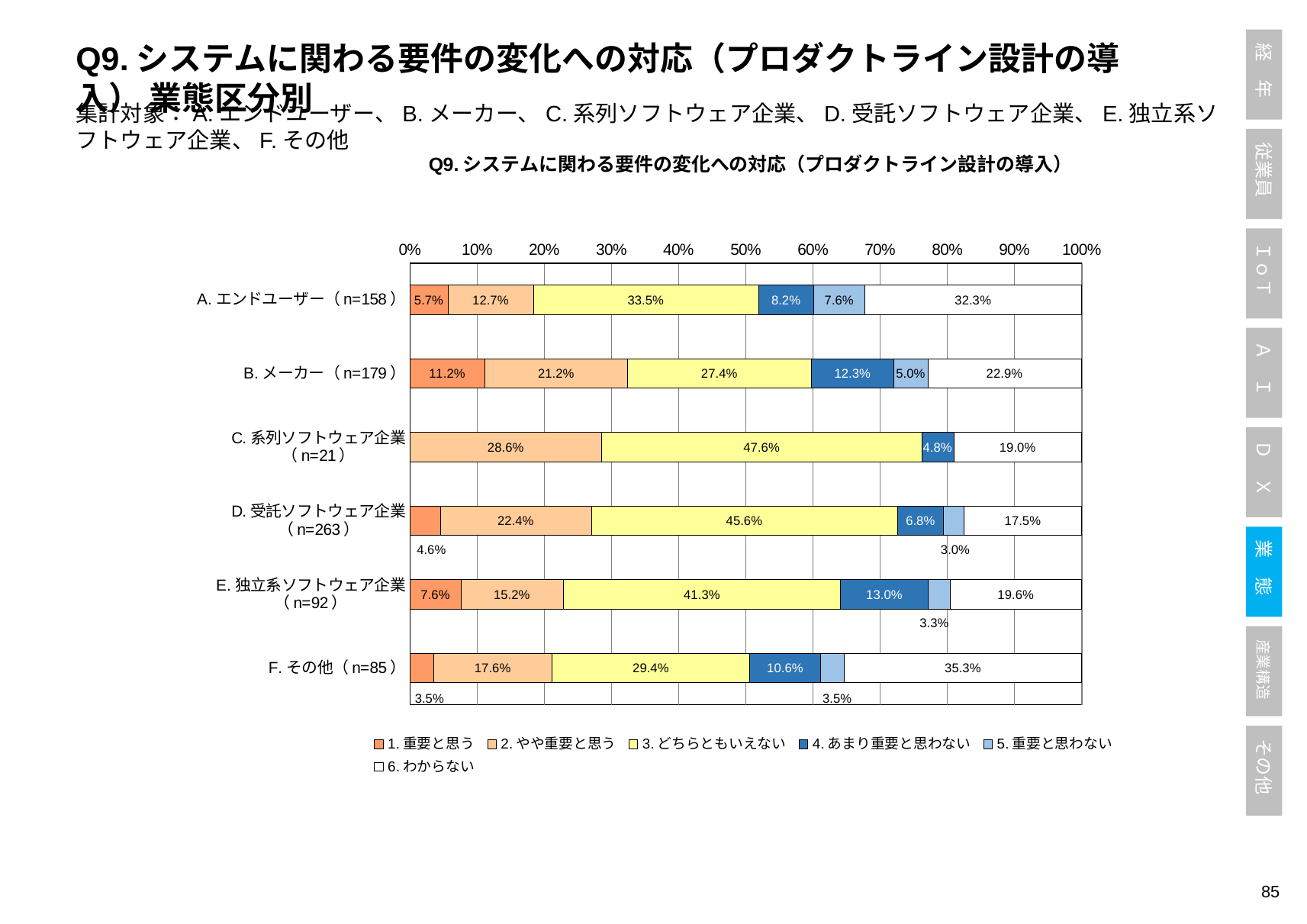

Q9.システムに関わる要件の変化への対応（プロダクトライン設計の導入） 業態区分別
集計対象：A.エンドユーザー、B.メーカー、C.系列ソフトウェア企業、D.受託ソフトウェア企業、E.独立系ソフトウェア企業、F.その他

### Chart: Q9.システムに関わる要件の変化への対応（プロダクトライン設計の導入）

| Category | 1.重要と思う | 2.やや重要と思う | 3.どちらともいえない | 4.あまり重要と思わない | 5.重要と思わない | 6.わからない |
|---|---|---|---|---|---|---|
| A.エンドユーザー（n=158） | 0.056962025316455694 | 0.12658227848101267 | 0.33544303797468356 | 0.08227848101265822 | 0.0759493670886076 | 0.3227848101265823 |
| B.メーカー（n=179） | 0.11173184357541899 | 0.2122905027932961 | 0.2737430167597765 | 0.12290502793296089 | 0.05027932960893855 | 0.22905027932960895 |
| C.系列ソフトウェア企業（n=21） | 0.0 | 0.2857142857142857 | 0.47619047619047616 | 0.047619047619047616 | 0.0 | 0.19047619047619047 |
| D.受託ソフトウェア企業（n=263） | 0.045627376425855515 | 0.22433460076045628 | 0.45627376425855515 | 0.06844106463878327 | 0.030418250950570342 | 0.17490494296577946 |
| E.独立系ソフトウェア企業（n=92） | 0.07608695652173914 | 0.15217391304347827 | 0.41304347826086957 | 0.13043478260869565 | 0.03260869565217391 | 0.1956521739130435 |
| F.その他（n=85） | 0.03529411764705882 | 0.17647058823529413 | 0.29411764705882354 | 0.10588235294117647 | 0.03529411764705882 | 0.35294117647058826 |
85